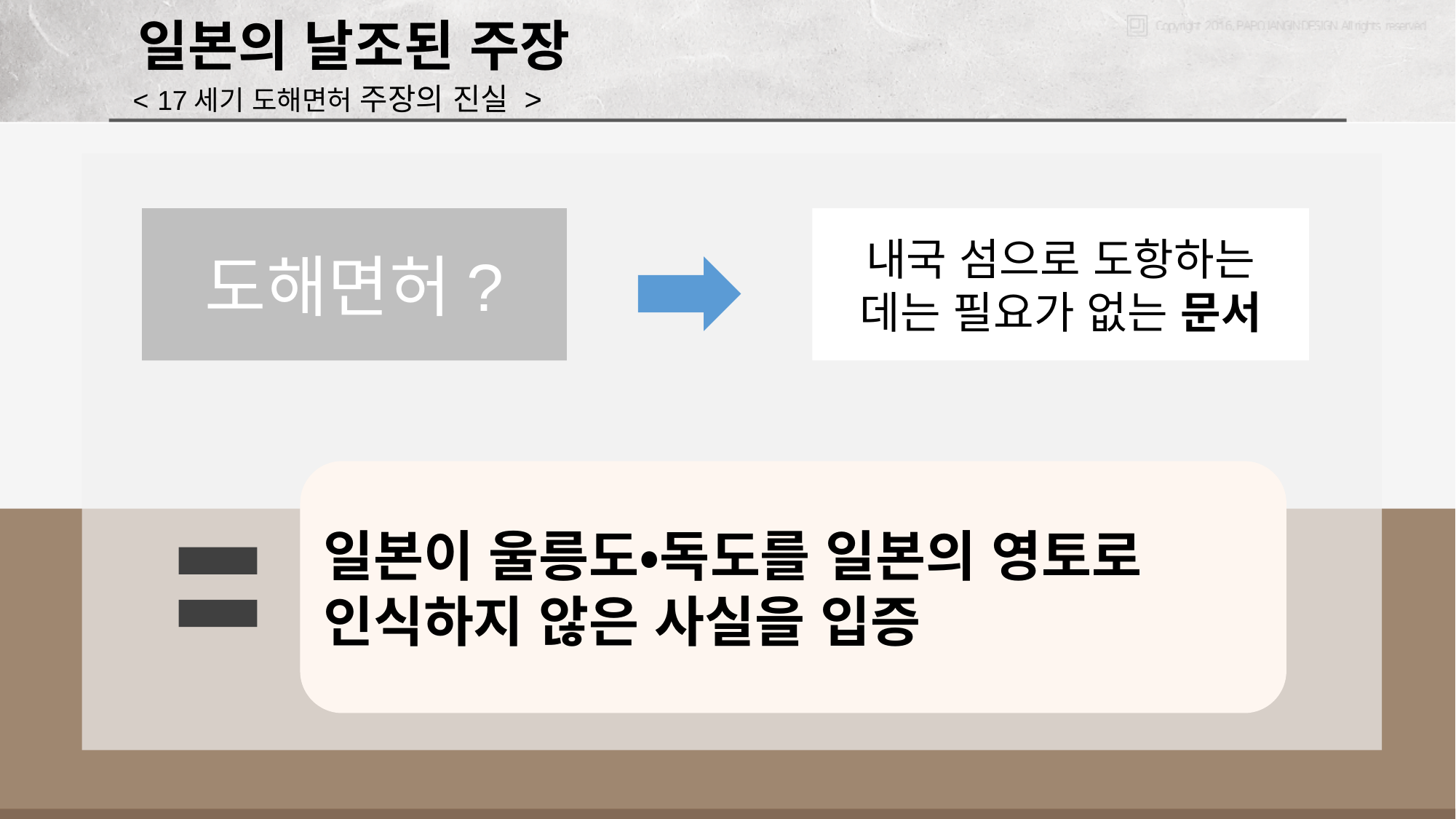

일본의 날조된 주장
< 17세기 도해면허 주장의 진실 >

도해면허?
내국 섬으로 도항하는 데는 필요가 없는 문서

일본이 울릉도・독도를 일본의 영토로 인식하지 않은 사실을 입증